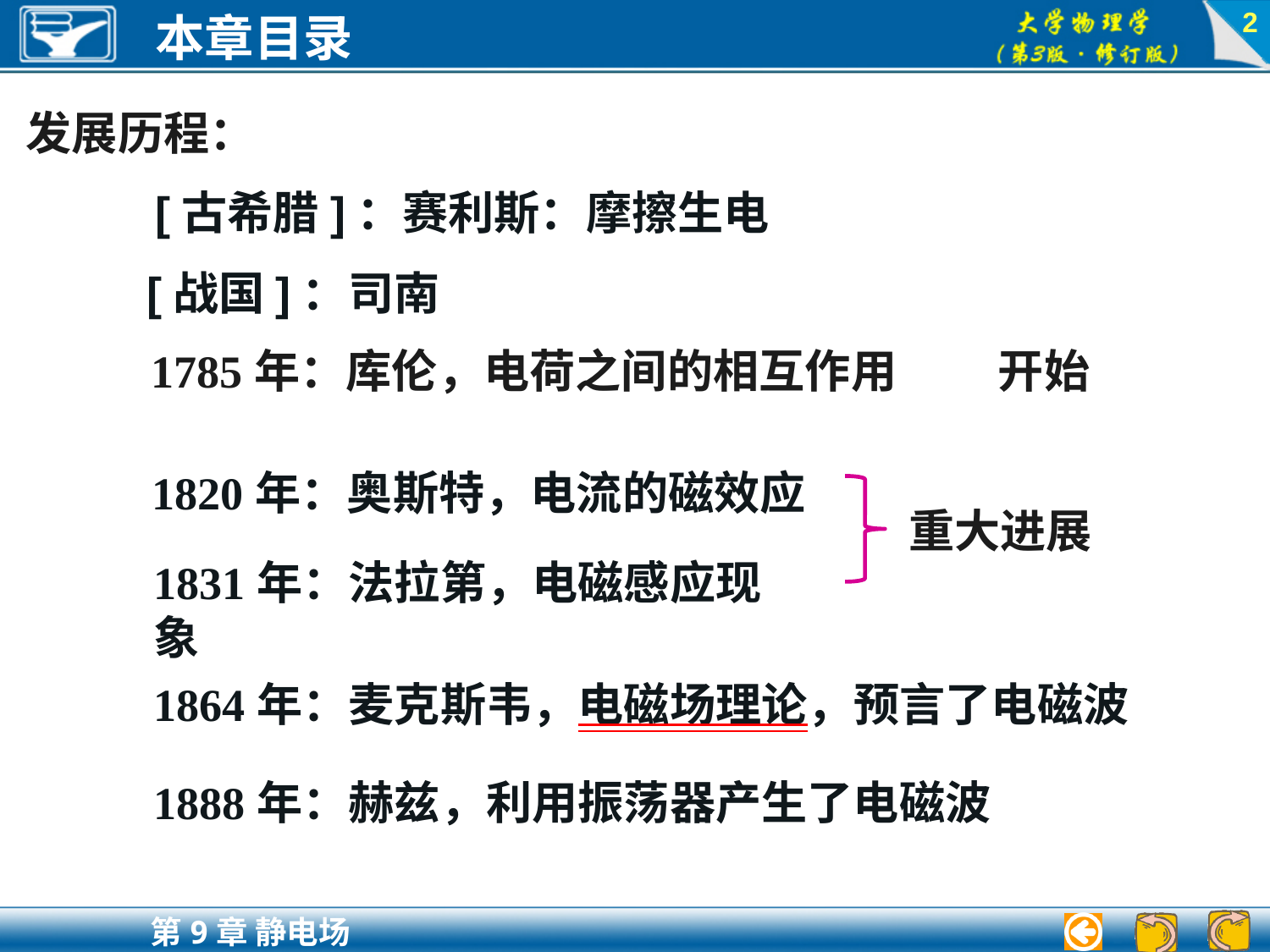

2
发展历程：
[古希腊]：赛利斯：摩擦生电
[战国]：司南
开始
1785年：库伦，电荷之间的相互作用
1820年：奥斯特，电流的磁效应

重大进展
1831年：法拉第，电磁感应现象
1864年：麦克斯韦，电磁场理论，预言了电磁波
1888年：赫兹，利用振荡器产生了电磁波